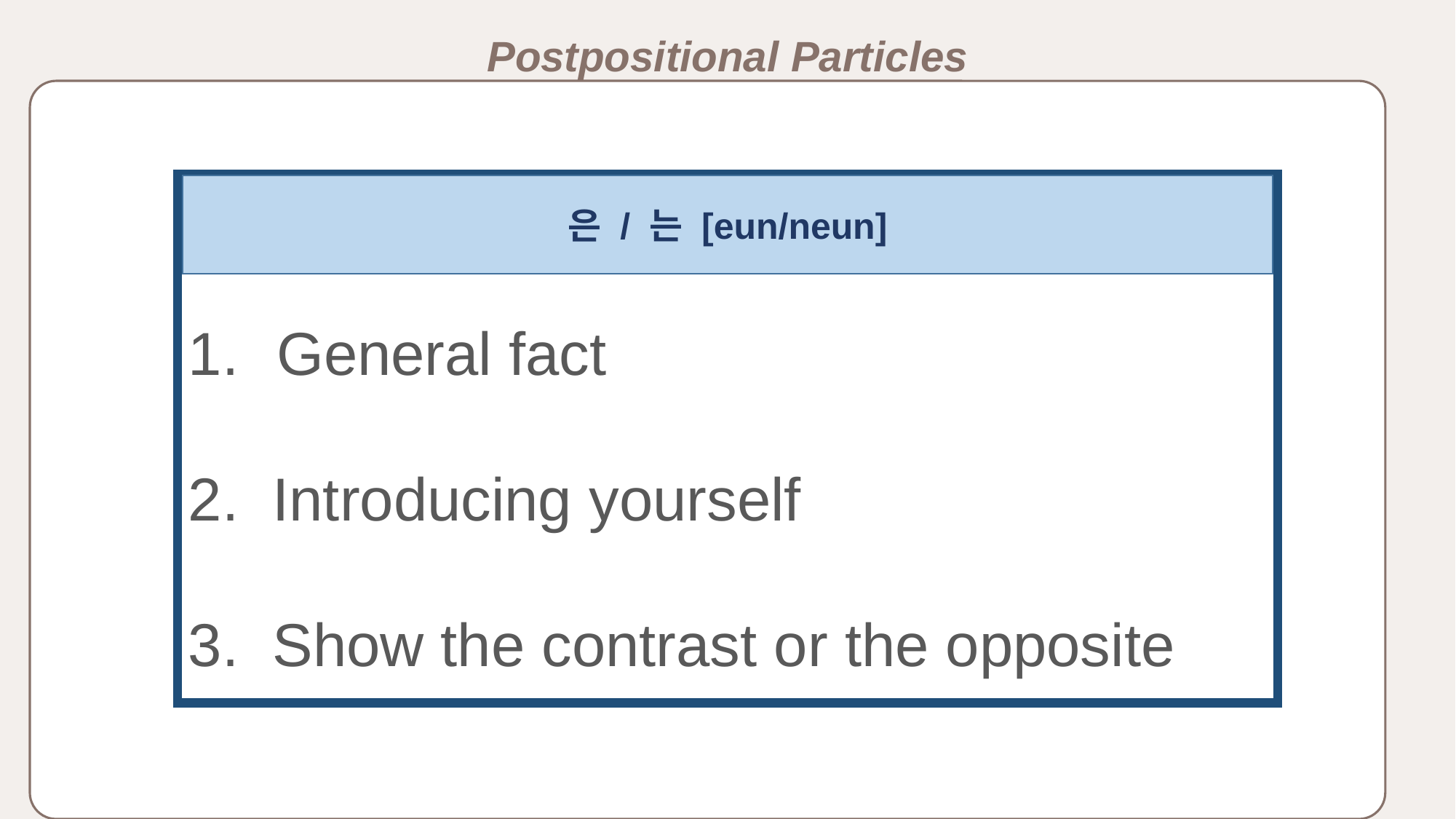

Postpositional Particles

General fact

2.  Introducing yourself

3.  Show the contrast or the opposite
은 / 는 [eun/neun]